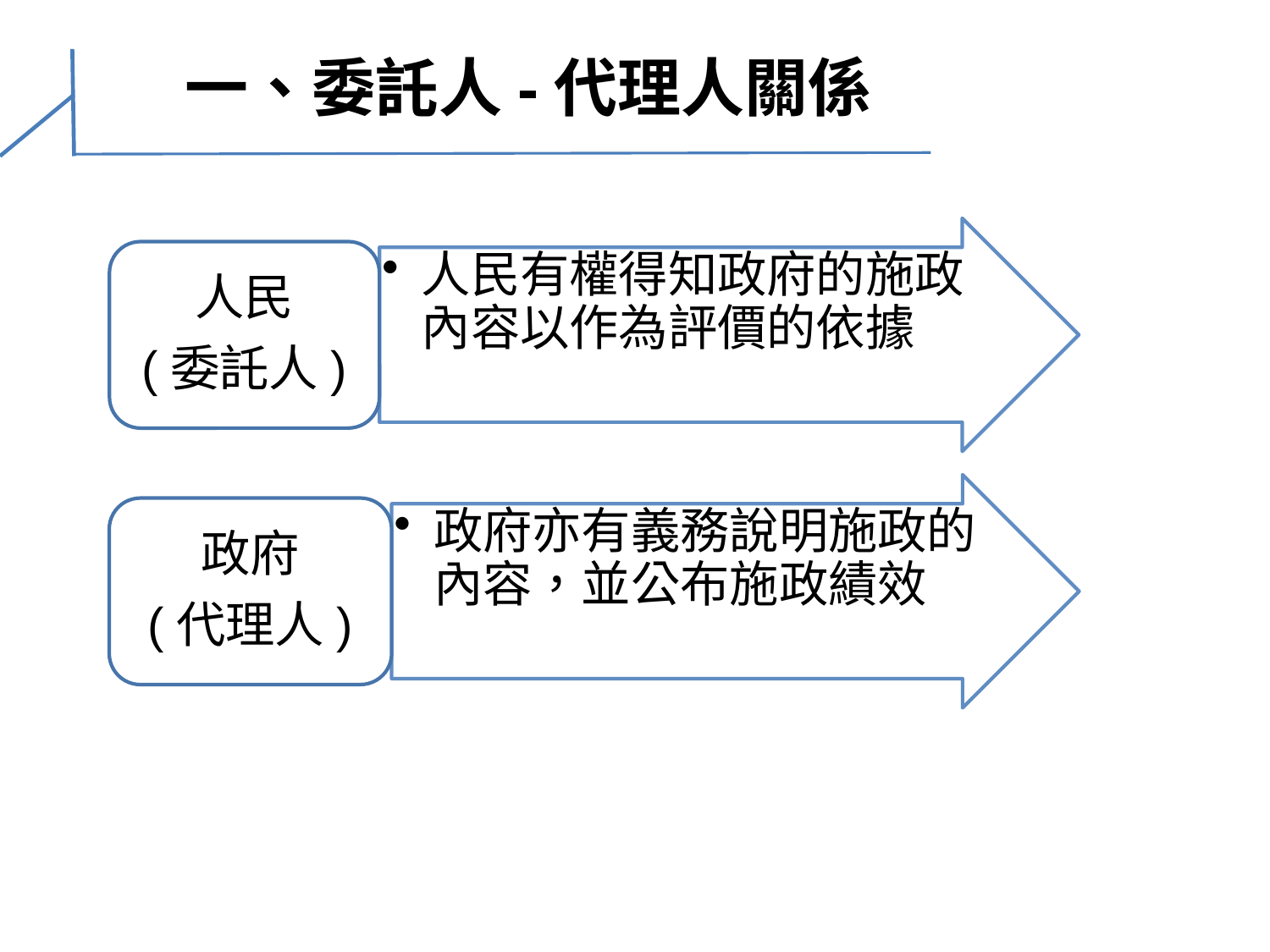

# 一、委託人-代理人關係

人民有權得知政府的施政內容以作為評價的依據
人民
(委託人)
政府亦有義務說明施政的內容，並公布施政績效
政府
(代理人)